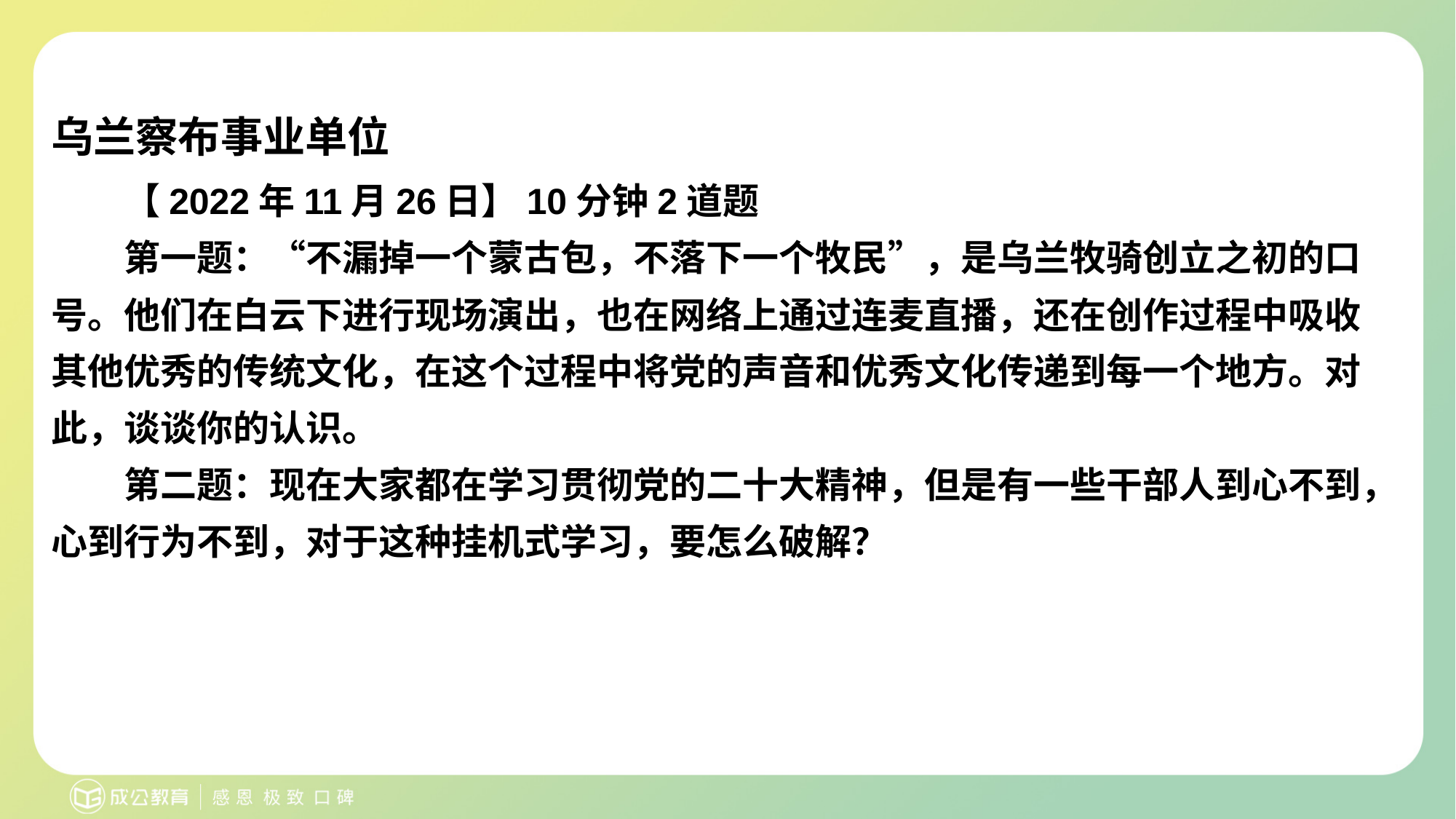

# 乌兰察布事业单位
【2022年11月26日】10分钟2道题
第一题：“不漏掉一个蒙古包，不落下一个牧民”，是乌兰牧骑创立之初的口号。他们在白云下进行现场演出，也在网络上通过连麦直播，还在创作过程中吸收其他优秀的传统文化，在这个过程中将党的声音和优秀文化传递到每一个地方。对此，谈谈你的认识。
第二题：现在大家都在学习贯彻党的二十大精神，但是有一些干部人到心不到，心到行为不到，对于这种挂机式学习，要怎么破解？